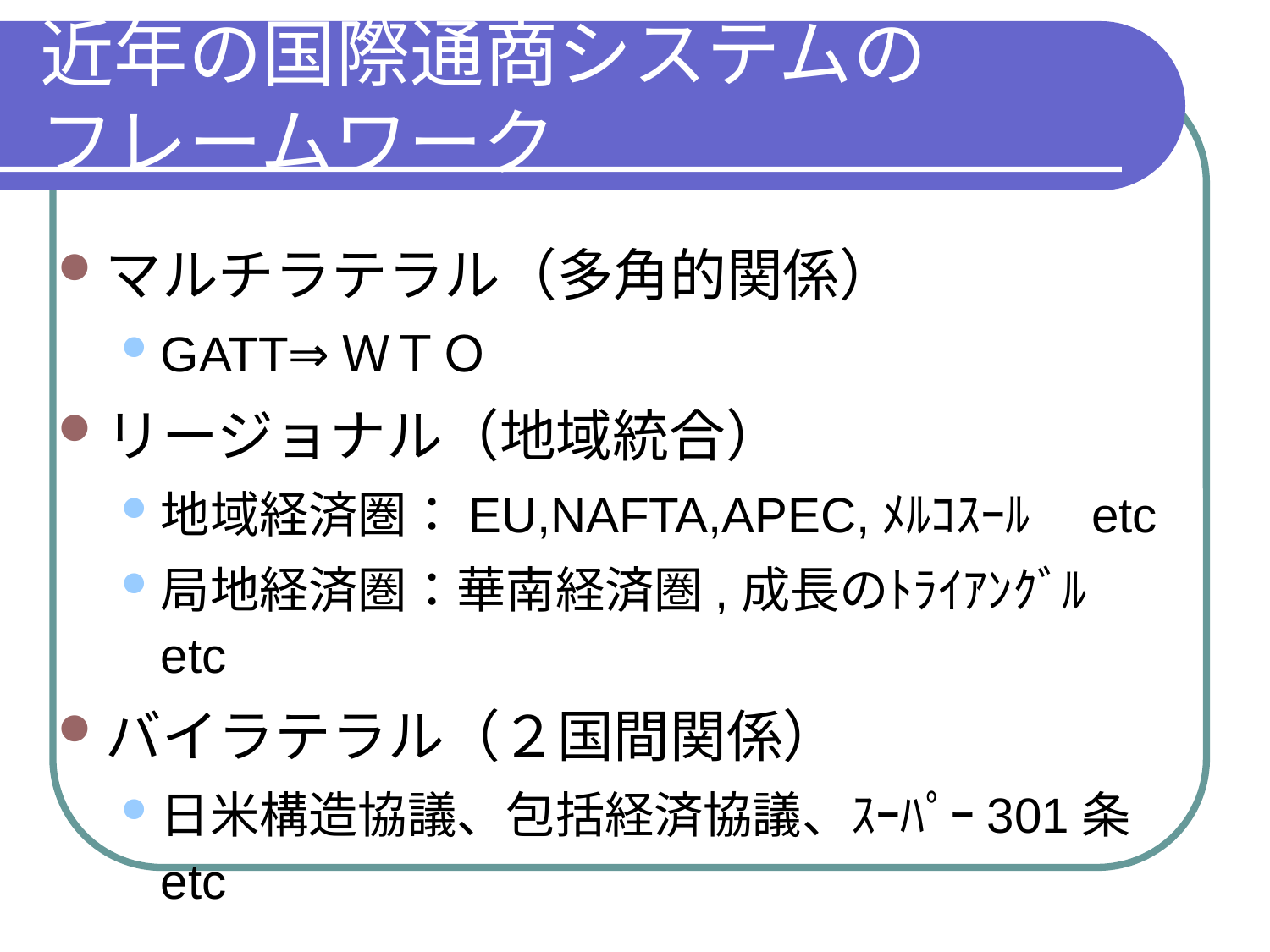

# 近年の国際通商システムの フレームワーク
マルチラテラル（多角的関係）
GATT⇒ＷＴＯ
リージョナル（地域統合）
地域経済圏：EU,NAFTA,APEC,ﾒﾙｺｽｰﾙ　etc
局地経済圏：華南経済圏,成長のﾄﾗｲｱﾝｸﾞﾙ etc
バイラテラル（２国間関係）
日米構造協議、包括経済協議、ｽｰﾊﾟｰ301条etc